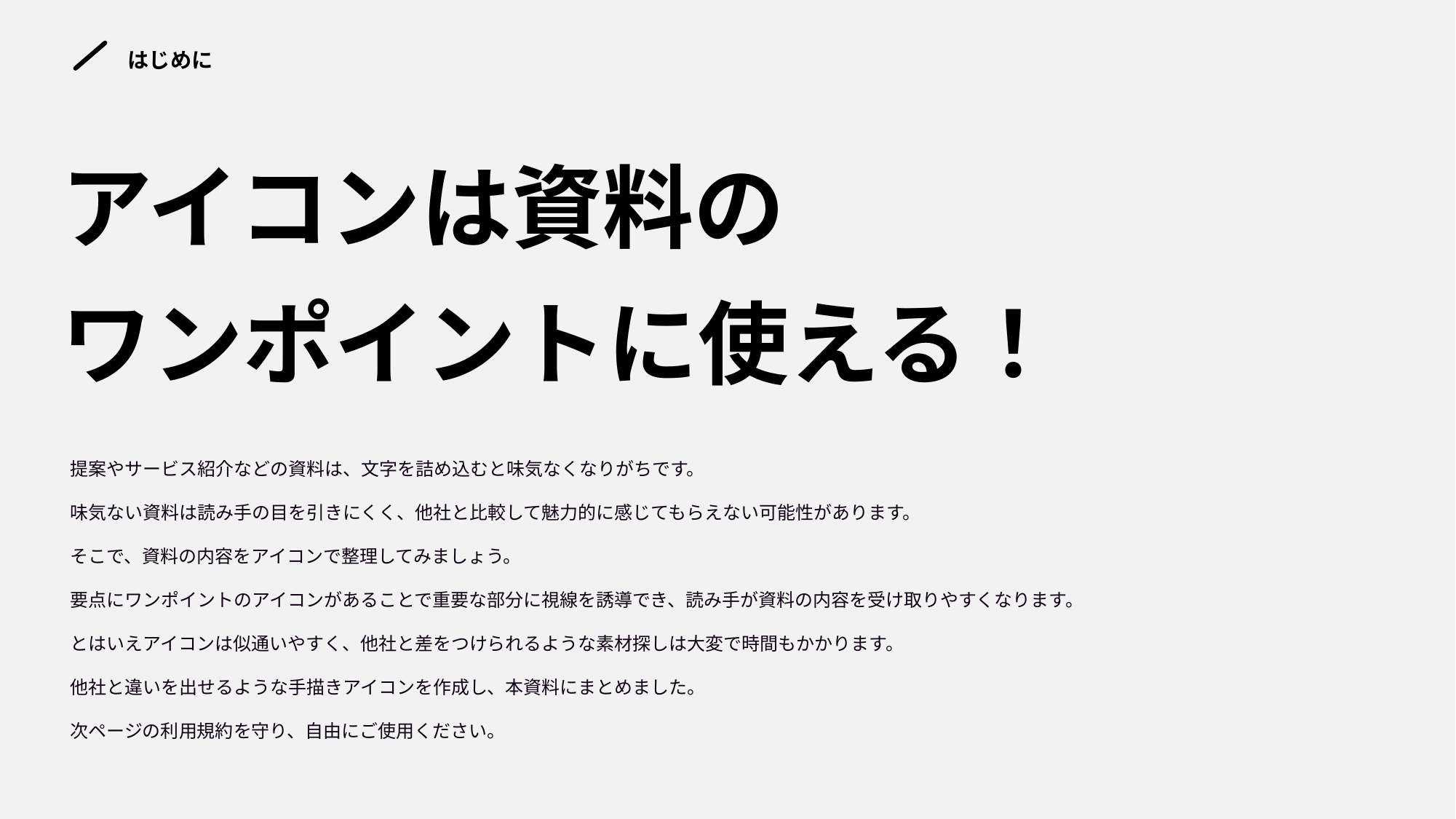

はじめに
# アイコンは資料の ワンポイントに使える！
提案やサービス紹介などの資料は、文字を詰め込むと味気なくなりがちです。
味気ない資料は読み手の目を引きにくく、他社と比較して魅力的に感じてもらえない可能性があります。
そこで、資料の内容をアイコンで整理してみましょう。
要点にワンポイントのアイコンがあることで重要な部分に視線を誘導でき、読み手が資料の内容を受け取りやすくなります。
とはいえアイコンは似通いやすく、他社と差をつけられるような素材探しは大変で時間もかかります。
他社と違いを出せるような手描きアイコンを作成し、本資料にまとめました。
次ページの利用規約を守り、自由にご使用ください。